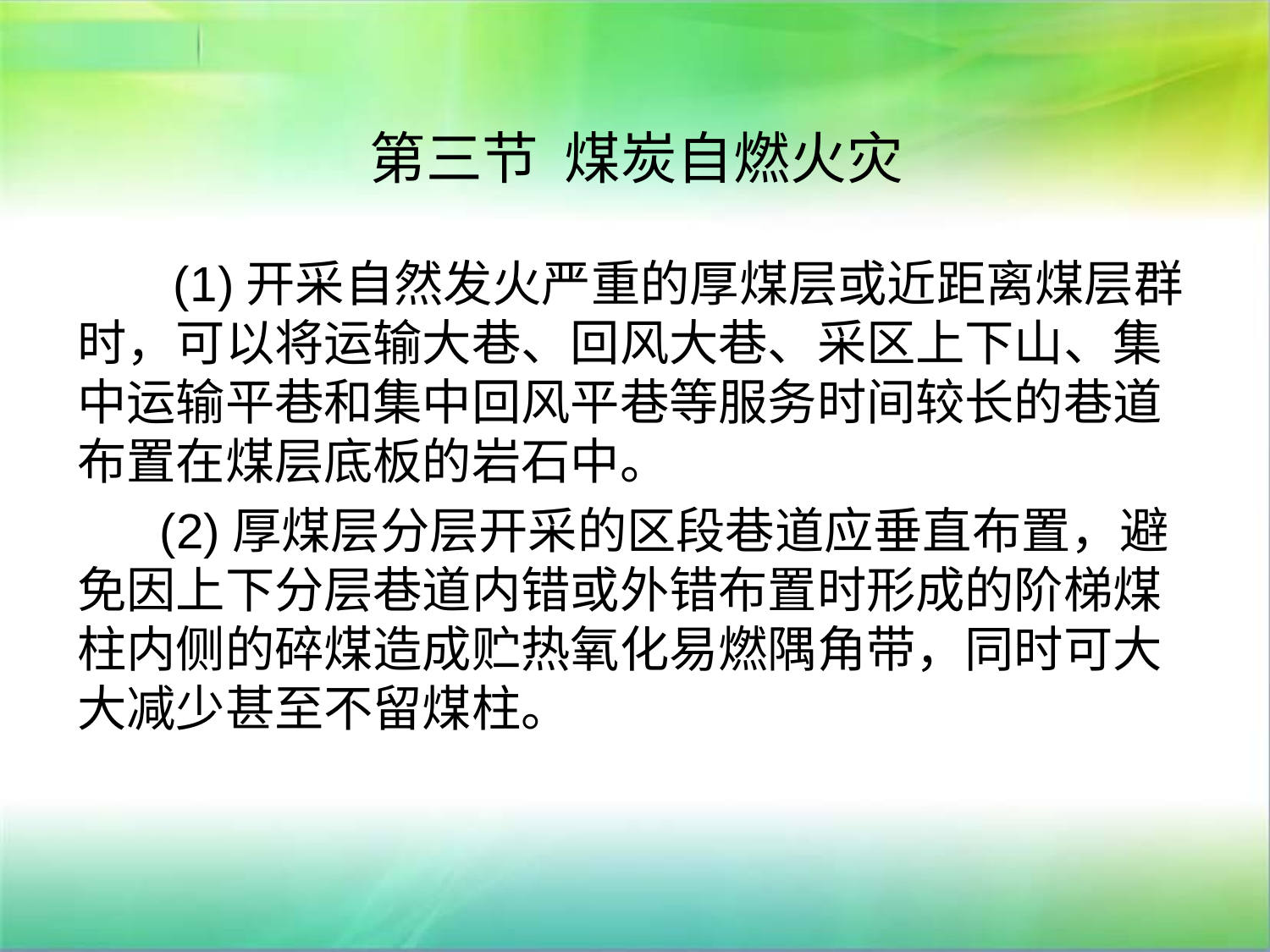

# 第三节  煤炭自燃火灾
       (1)开采自然发火严重的厚煤层或近距离煤层群时，可以将运输大巷、回风大巷、采区上下山、集中运输平巷和集中回风平巷等服务时间较长的巷道布置在煤层底板的岩石中。
      (2)厚煤层分层开采的区段巷道应垂直布置，避免因上下分层巷道内错或外错布置时形成的阶梯煤柱内侧的碎煤造成贮热氧化易燃隅角带，同时可大大减少甚至不留煤柱。